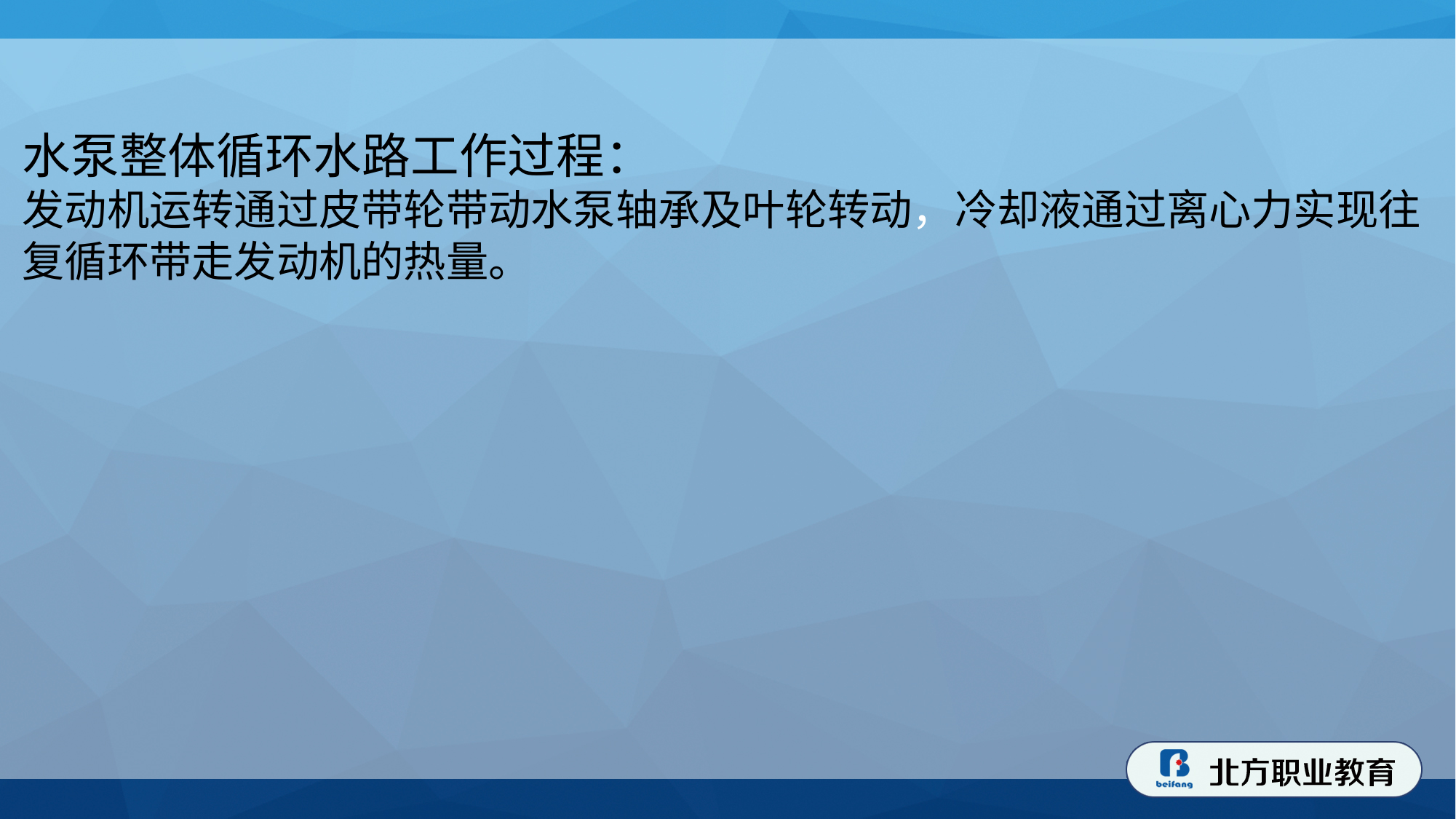

水泵整体循环水路工作过程：
发动机运转通过皮带轮带动水泵轴承及叶轮转动，冷却液通过离心力实现往复循环带走发动机的热量。